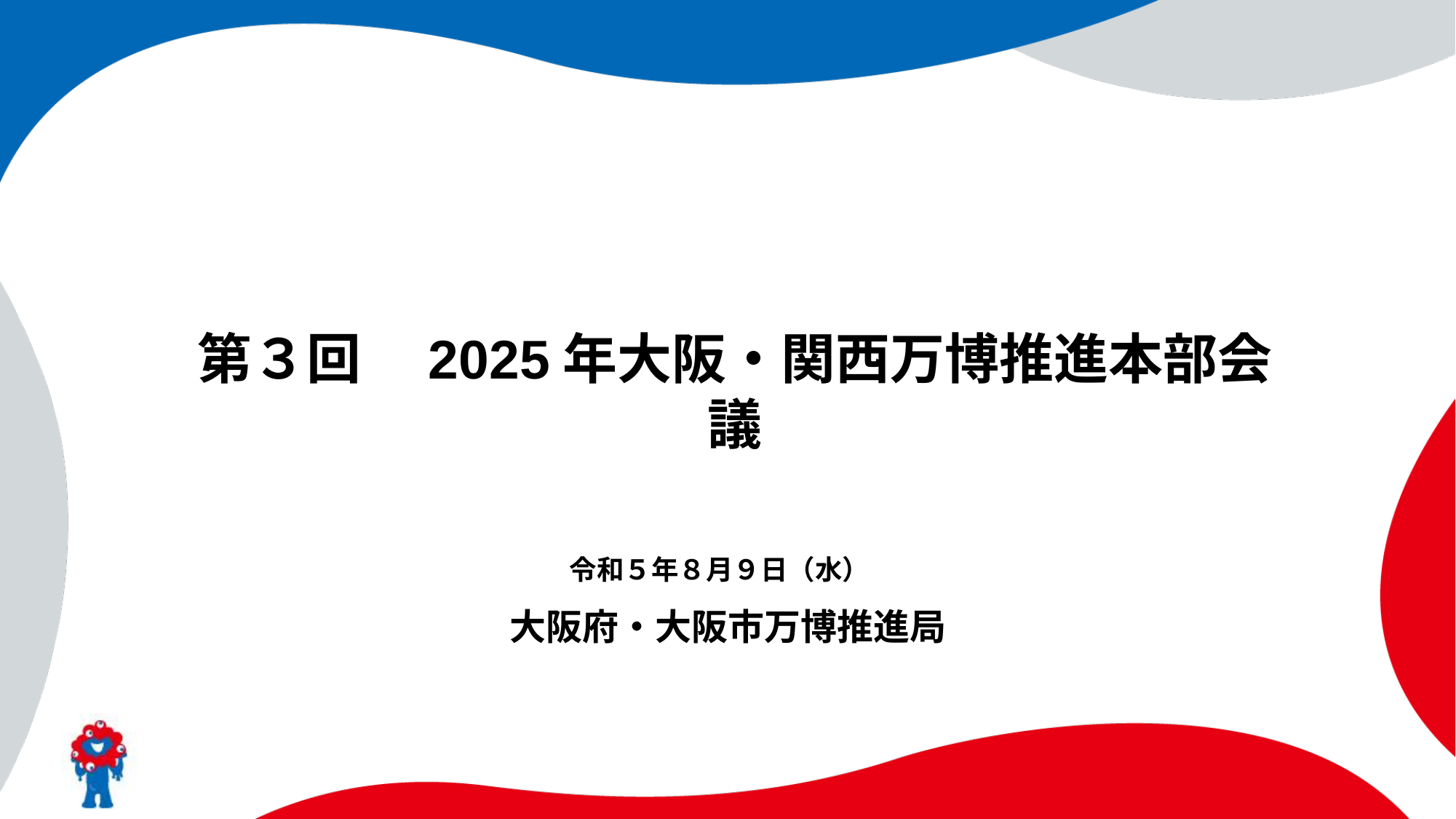

第３回　2025年大阪・関西万博推進本部会議
大阪府・大阪市万博推進局
令和５年８月９日（水）